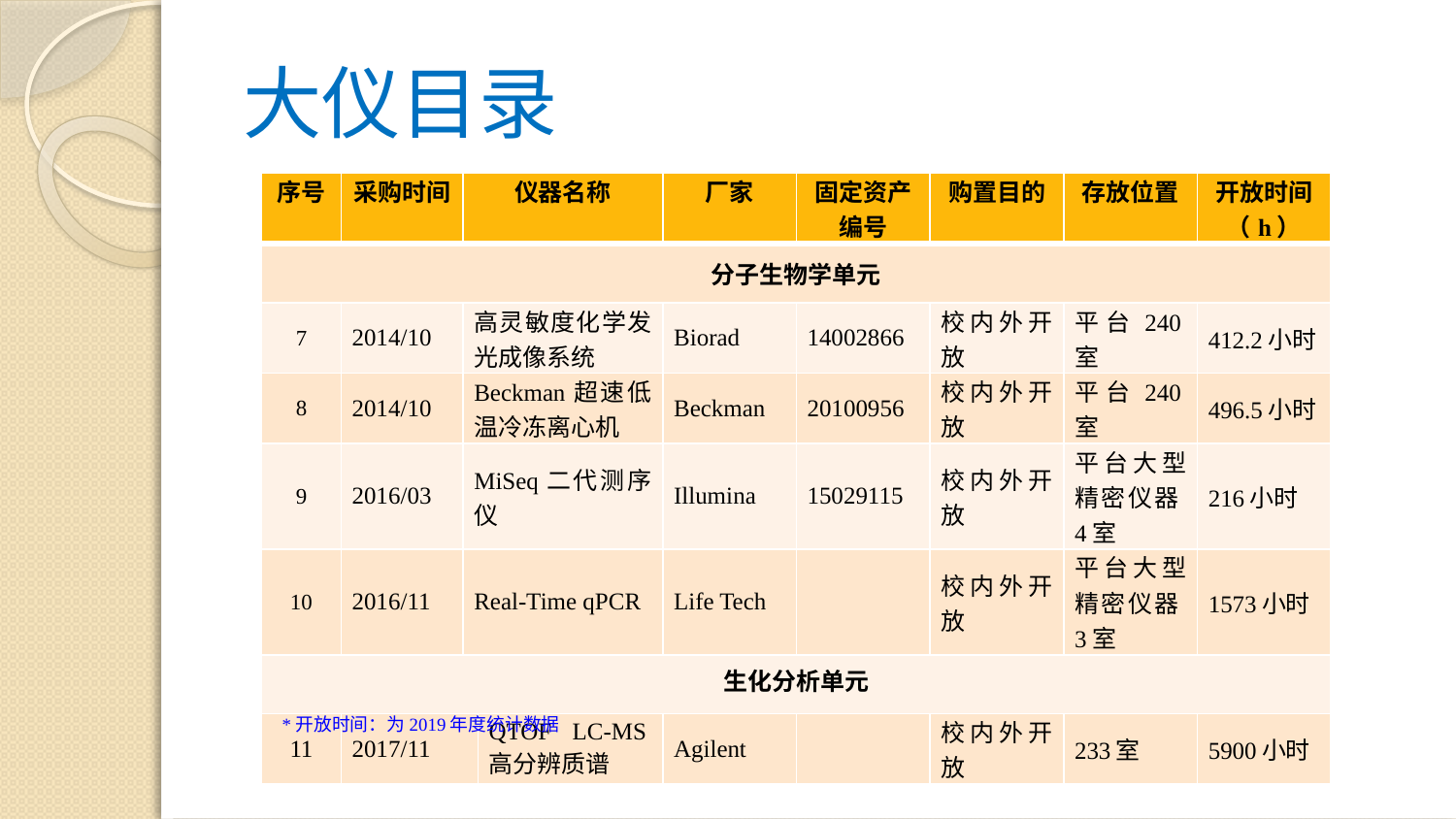

# 大仪目录
| 序号 | 采购时间 | 仪器名称 |  | 厂家 | 固定资产编号 | 购置目的 | 存放位置 | 开放时间（h） |
| --- | --- | --- | --- | --- | --- | --- | --- | --- |
| 分子生物学单元 |  |  |  |  |  |  |  |  |
| 7 | 2014/10 | 高灵敏度化学发光成像系统 |  | Biorad | 14002866 | 校内外开放 | 平台240室 | 412.2小时 |
| 8 | 2014/10 | Beckman超速低温冷冻离心机 |  | Beckman | 20100956 | 校内外开放 | 平台240室 | 496.5小时 |
| 9 | 2016/03 | MiSeq二代测序仪 |  | Illumina | 15029115 | 校内外开放 | 平台大型精密仪器4室 | 216小时 |
| 10 | 2016/11 | Real-Time qPCR |  | Life Tech |  | 校内外开放 | 平台大型精密仪器3室 | 1573小时 |
| 生化分析单元 |  |  |  |  |  |  |  |  |
| 11 | 2017/11 |  | QTOF LC-MS高分辨质谱 | Agilent |  | 校内外开放 | 233室 | 5900小时 |
*开放时间：为2019年度统计数据